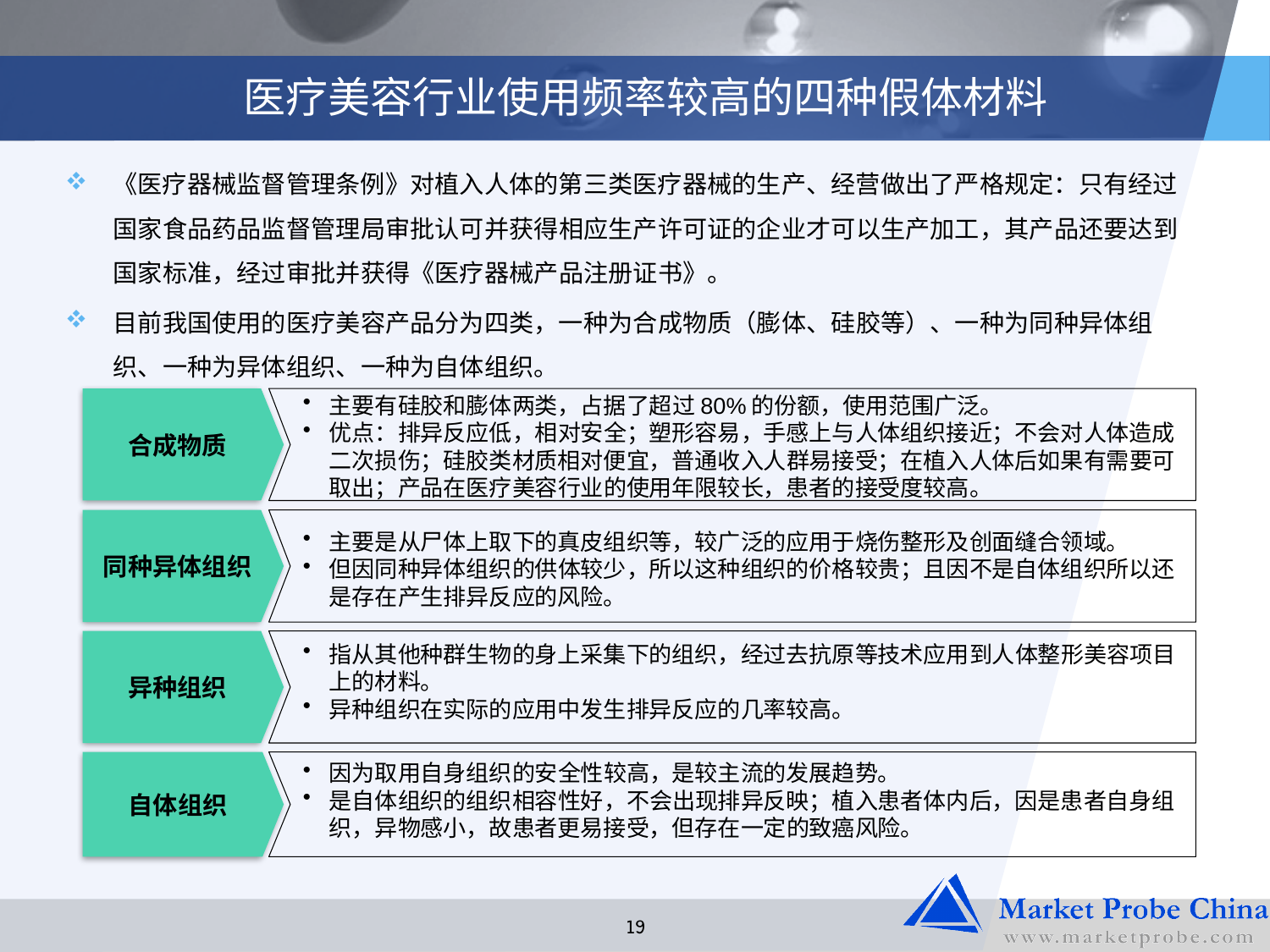

# 医疗美容行业使用频率较高的四种假体材料
《医疗器械监督管理条例》对植入人体的第三类医疗器械的生产、经营做出了严格规定：只有经过国家食品药品监督管理局审批认可并获得相应生产许可证的企业才可以生产加工，其产品还要达到国家标准，经过审批并获得《医疗器械产品注册证书》。
目前我国使用的医疗美容产品分为四类，一种为合成物质（膨体、硅胶等）、一种为同种异体组织、一种为异体组织、一种为自体组织。
合成物质

主要有硅胶和膨体两类，占据了超过80%的份额，使用范围广泛。
优点：排异反应低，相对安全；塑形容易，手感上与人体组织接近；不会对人体造成二次损伤；硅胶类材质相对便宜，普通收入人群易接受；在植入人体后如果有需要可取出；产品在医疗美容行业的使用年限较长，患者的接受度较高。
同种异体组织

主要是从尸体上取下的真皮组织等，较广泛的应用于烧伤整形及创面缝合领域。
但因同种异体组织的供体较少，所以这种组织的价格较贵；且因不是自体组织所以还是存在产生排异反应的风险。
异种组织

指从其他种群生物的身上采集下的组织，经过去抗原等技术应用到人体整形美容项目上的材料。
异种组织在实际的应用中发生排异反应的几率较高。
自体组织

因为取用自身组织的安全性较高，是较主流的发展趋势。
是自体组织的组织相容性好，不会出现排异反映；植入患者体内后，因是患者自身组织，异物感小，故患者更易接受，但存在一定的致癌风险。
19